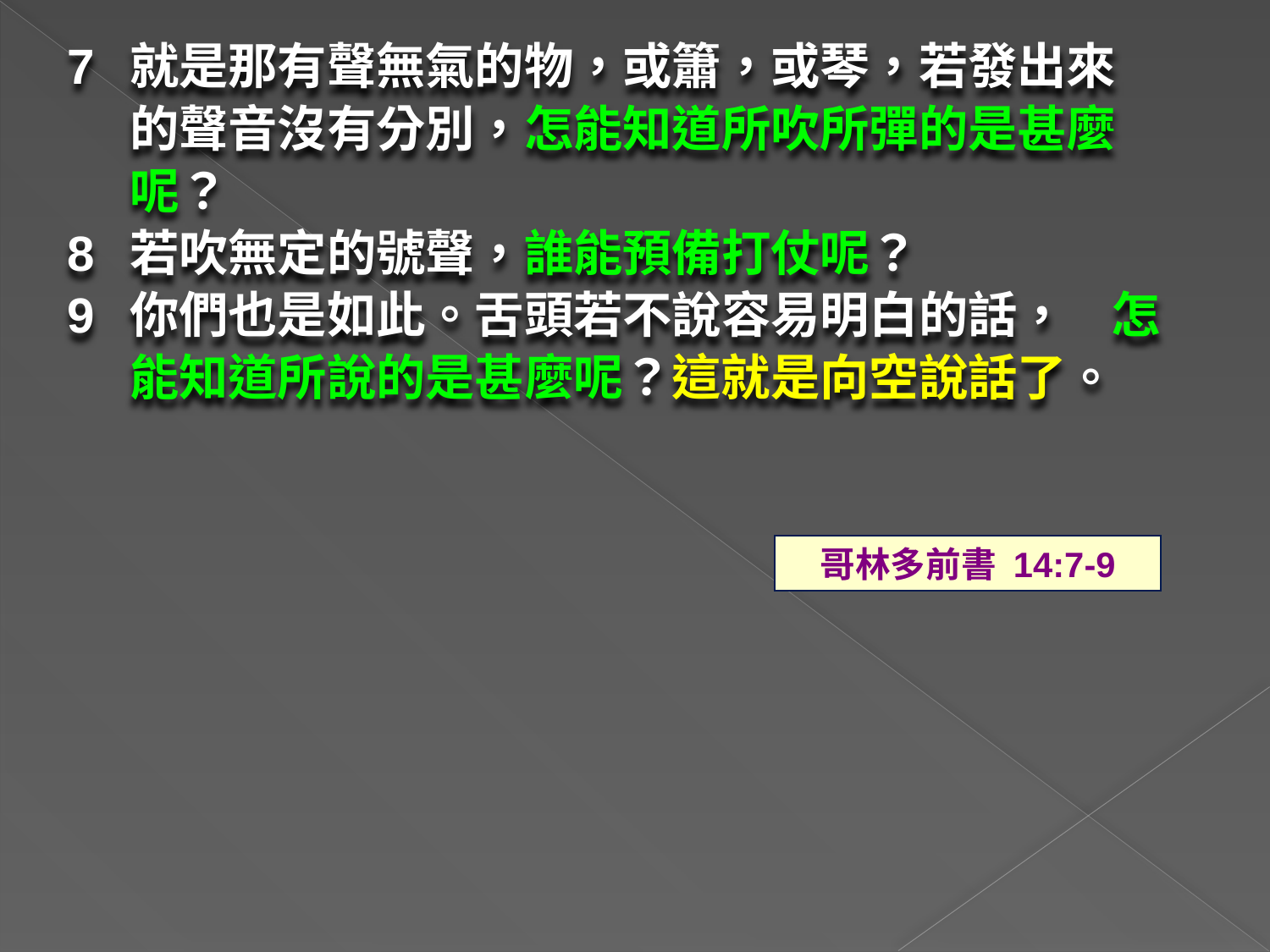

7	就是那有聲無氣的物，或簫，或琴，若發出來的聲音沒有分別，怎能知道所吹所彈的是甚麼呢？
8	若吹無定的號聲，誰能預備打仗呢？
9	你們也是如此。舌頭若不說容易明白的話，    怎能知道所說的是甚麼呢？這就是向空說話了。
哥林多前書 14:7-9